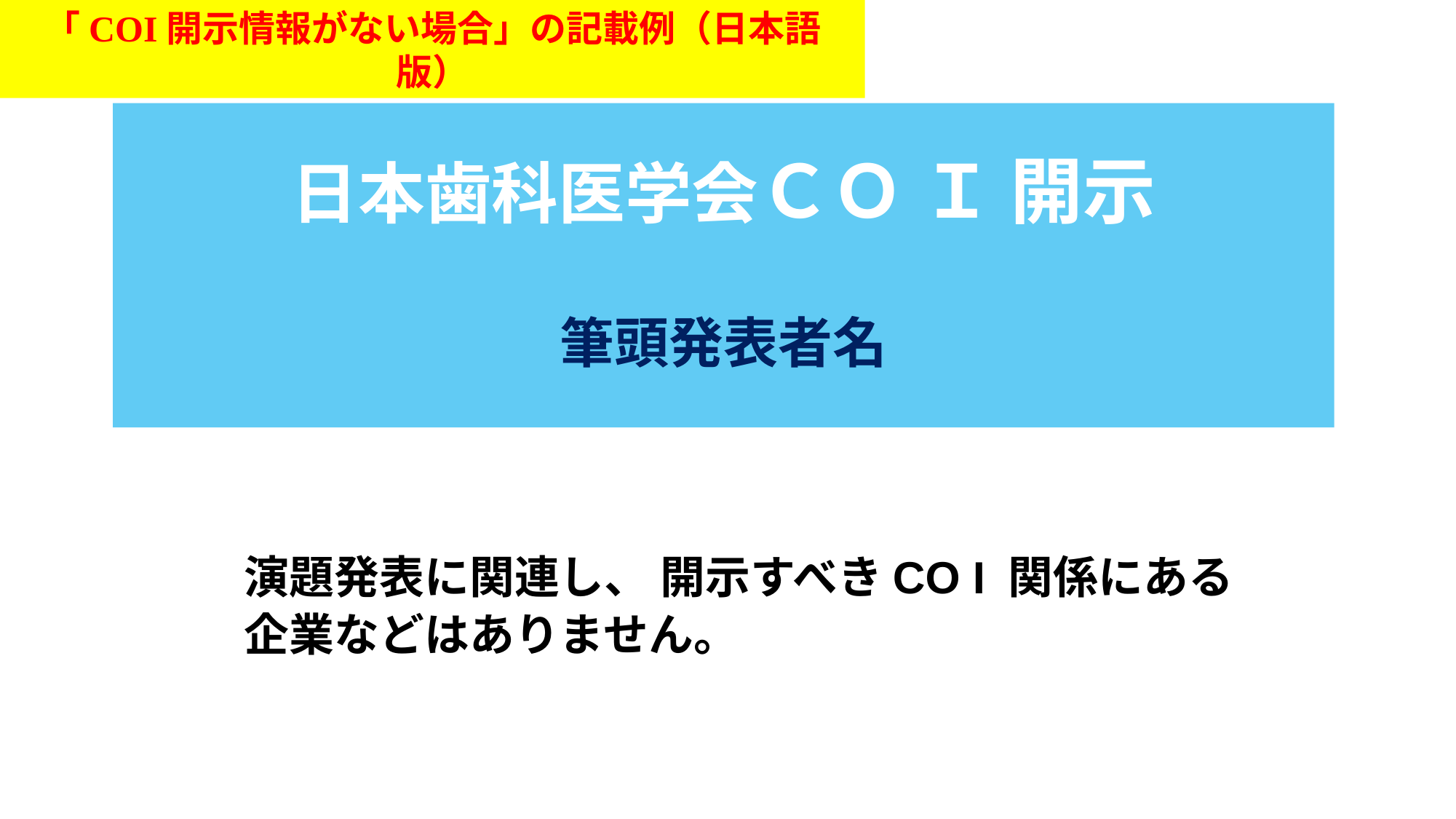

「COI開示情報がない場合」の記載例（日本語版）
日本歯科医学会ＣＯ Ｉ 開示
　
筆頭発表者名
演題発表に関連し、 開示すべきCO I 関係にある
企業などはありません。